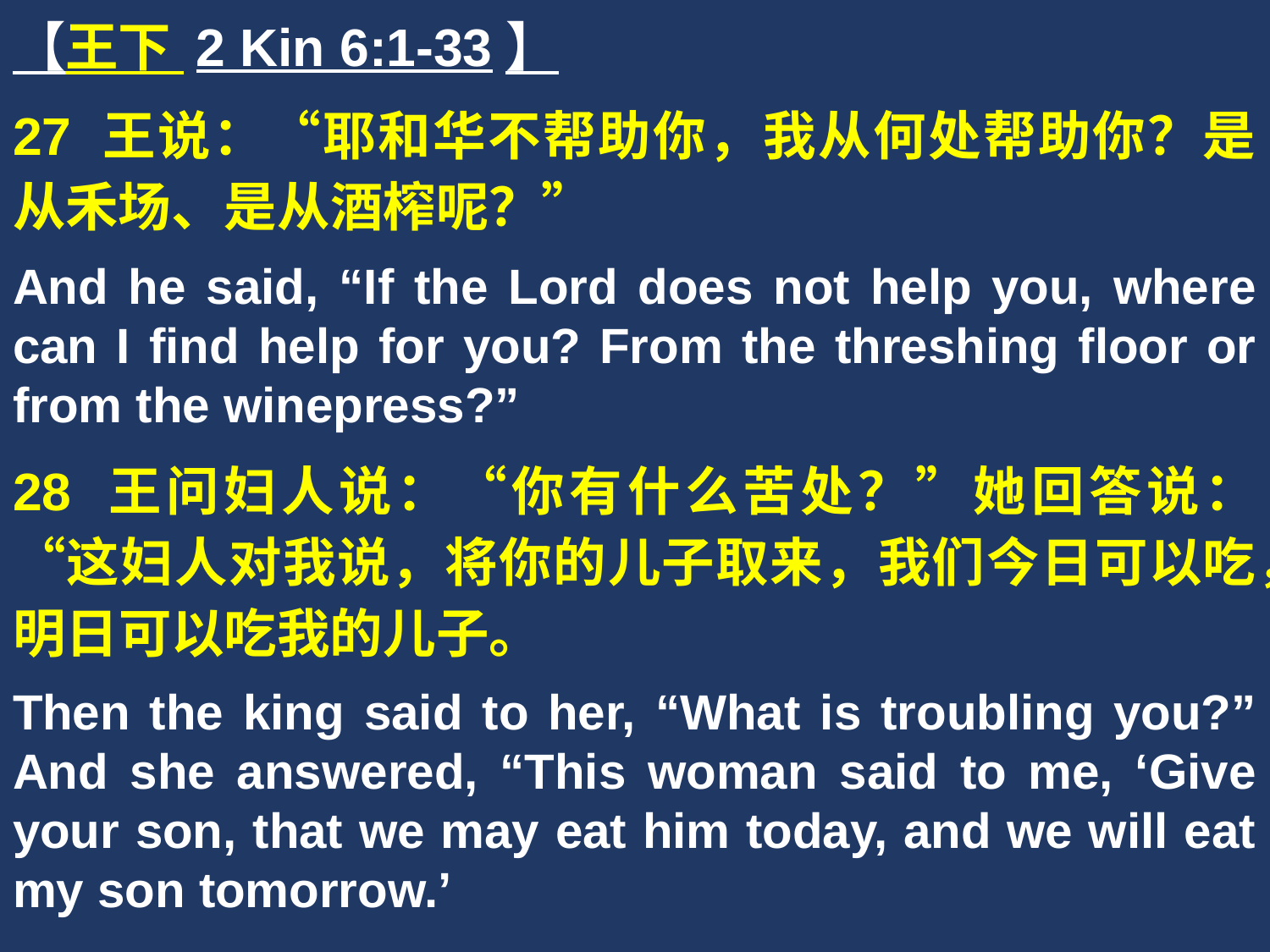

【王下 2 Kin 6:1-33】
27 王说：“耶和华不帮助你，我从何处帮助你？是从禾场、是从酒榨呢？”
And he said, “If the Lord does not help you, where can I find help for you? From the threshing floor or from the winepress?”
28 王问妇人说：“你有什么苦处？”她回答说：“这妇人对我说，将你的儿子取来，我们今日可以吃，明日可以吃我的儿子。
Then the king said to her, “What is troubling you?” And she answered, “This woman said to me, ‘Give your son, that we may eat him today, and we will eat my son tomorrow.’